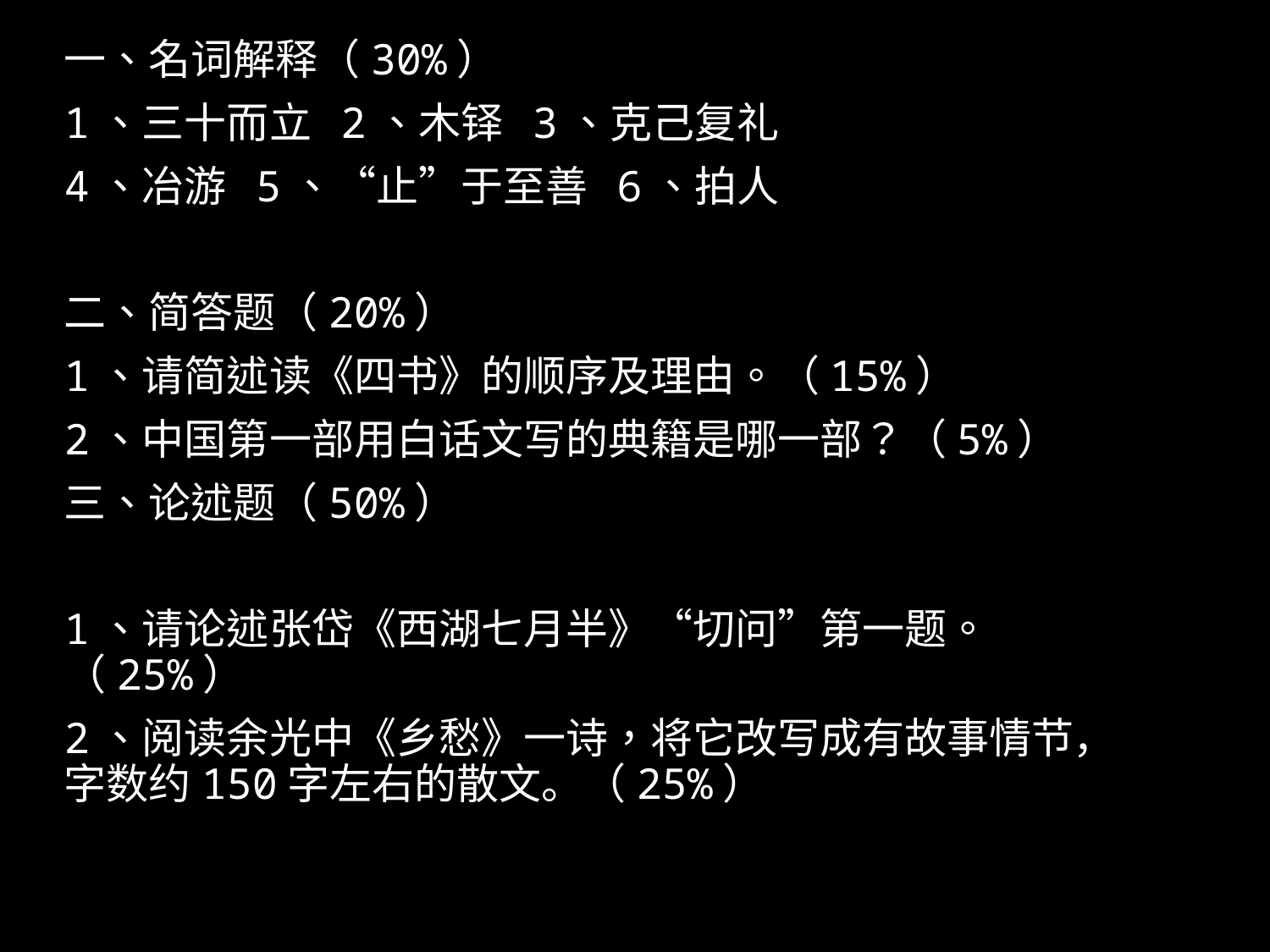

一、名词解释（30%）
1、三十而立  2、木铎  3、克己复礼
4、冶游  5、“止”于至善  6、拍人

二、简答题（20%）
1、请简述读《四书》的顺序及理由。（15%）
2、中国第一部用白话文写的典籍是哪一部？（5%）
三、论述题（50%）

1、请论述张岱《西湖七月半》“切问”第一题。（25%）
2、阅读余光中《乡愁》一诗，将它改写成有故事情节，字数约150字左右的散文。（25%）